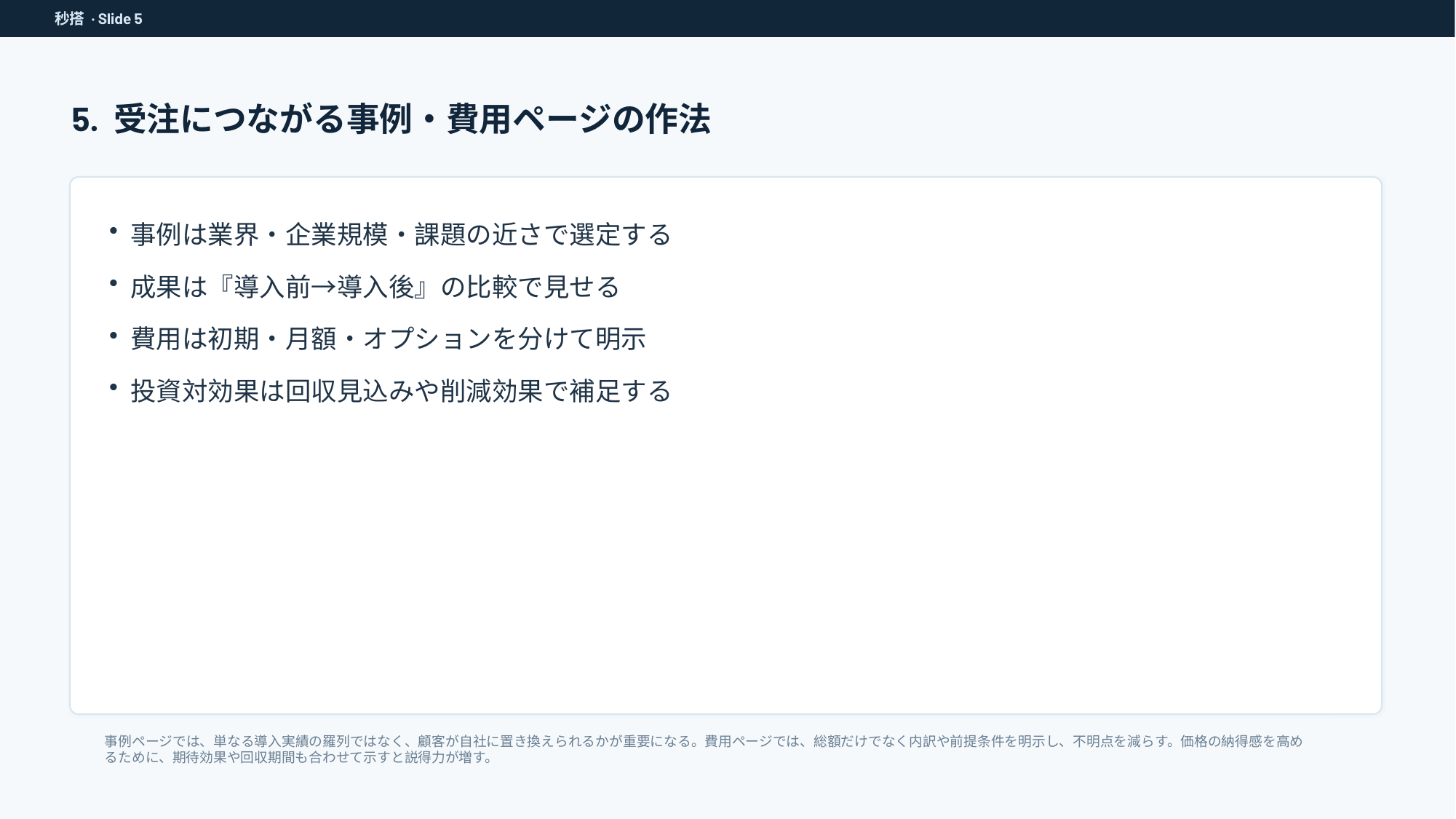

秒搭 · Slide 5
5. 受注につながる事例・費用ページの作法

事例は業界・企業規模・課題の近さで選定する
成果は『導入前→導入後』の比較で見せる
費用は初期・月額・オプションを分けて明示
投資対効果は回収見込みや削減効果で補足する
事例ページでは、単なる導入実績の羅列ではなく、顧客が自社に置き換えられるかが重要になる。費用ページでは、総額だけでなく内訳や前提条件を明示し、不明点を減らす。価格の納得感を高めるために、期待効果や回収期間も合わせて示すと説得力が増す。